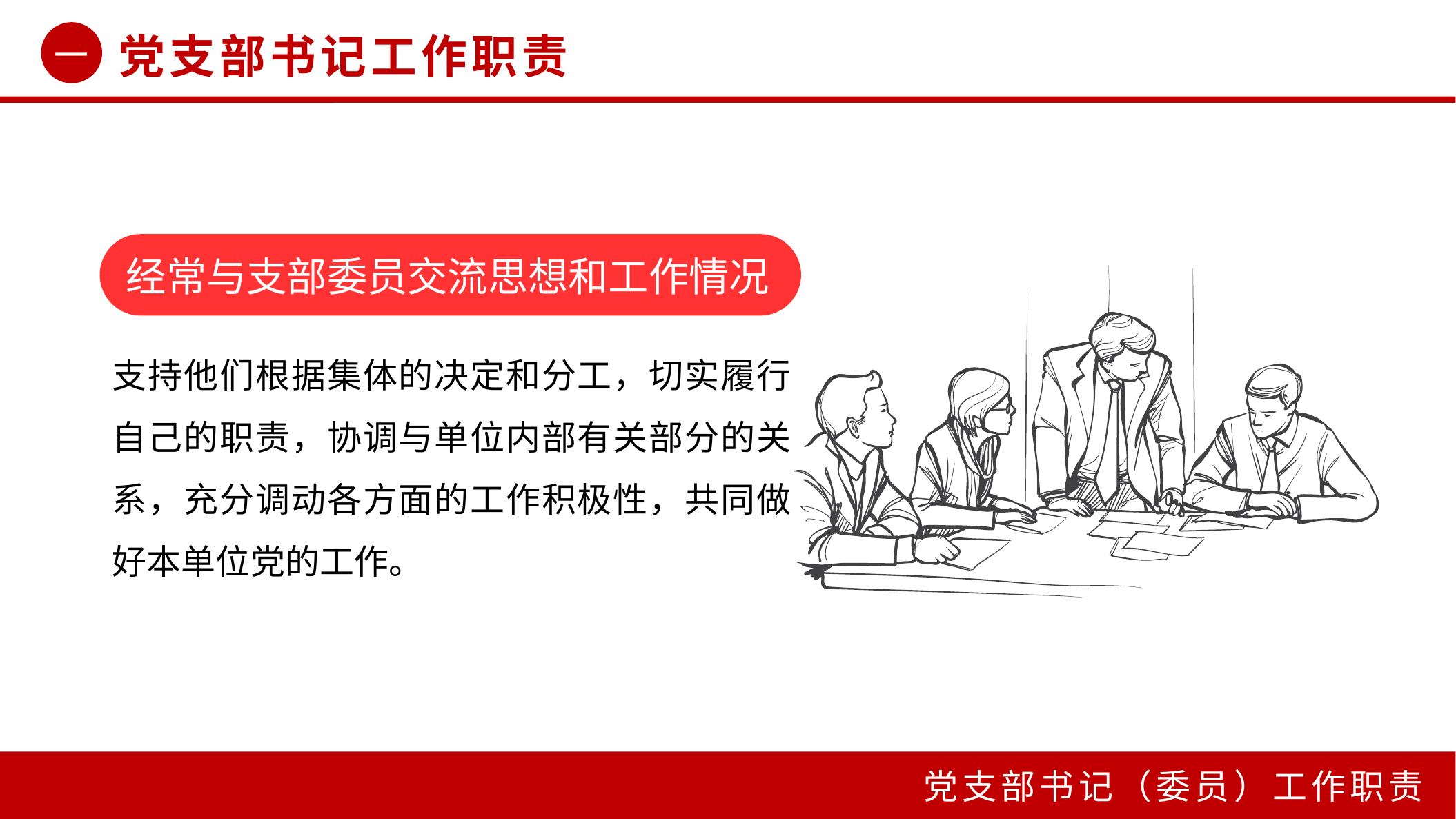

一
党支部书记工作职责

经常与支部委员交流思想和工作情况

支持他们根据集体的决定和分工，切实履行自己的职责，协调与单位内部有关部分的关系，充分调动各方面的工作积极性，共同做好本单位党的工作。

党支部书记（委员）工作职责